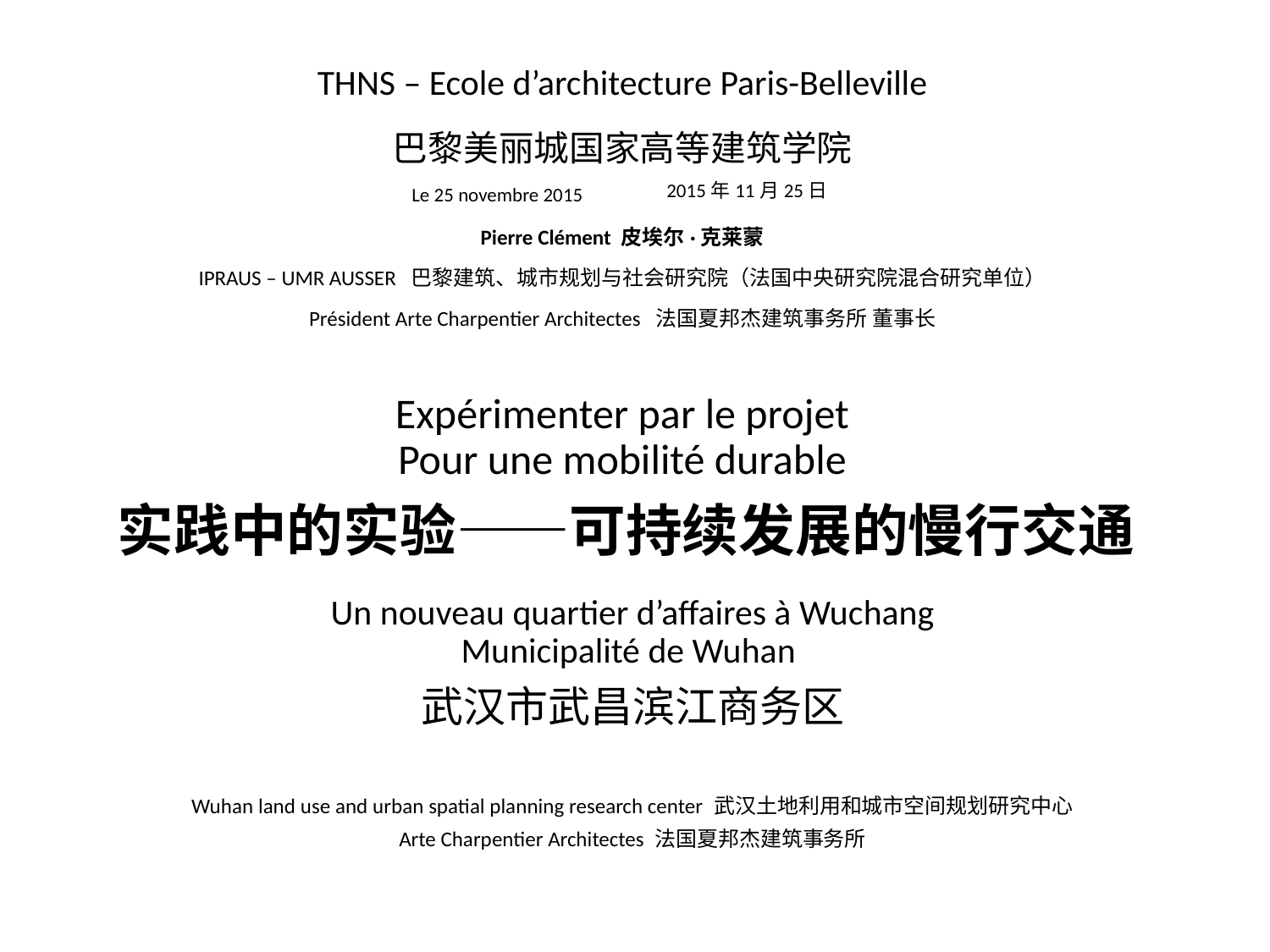

THNS – Ecole d’architecture Paris-Belleville
# 巴黎美丽城国家高等建筑学院
2015年11月25日
Le 25 novembre 2015
Pierre Clément 皮埃尔·克莱蒙
IPRAUS – UMR AUSSER  巴黎建筑、城市规划与社会研究院（法国中央研究院混合研究单位）
Président Arte Charpentier Architectes  法国夏邦杰建筑事务所 董事长
Expérimenter par le projet
Pour une mobilité durable
实践中的实验——可持续发展的慢行交通
Un nouveau quartier d’affaires à Wuchang
Municipalité de Wuhan
武汉市武昌滨江商务区
Wuhan land use and urban spatial planning research center 武汉土地利用和城市空间规划研究中心
Arte Charpentier Architectes 法国夏邦杰建筑事务所